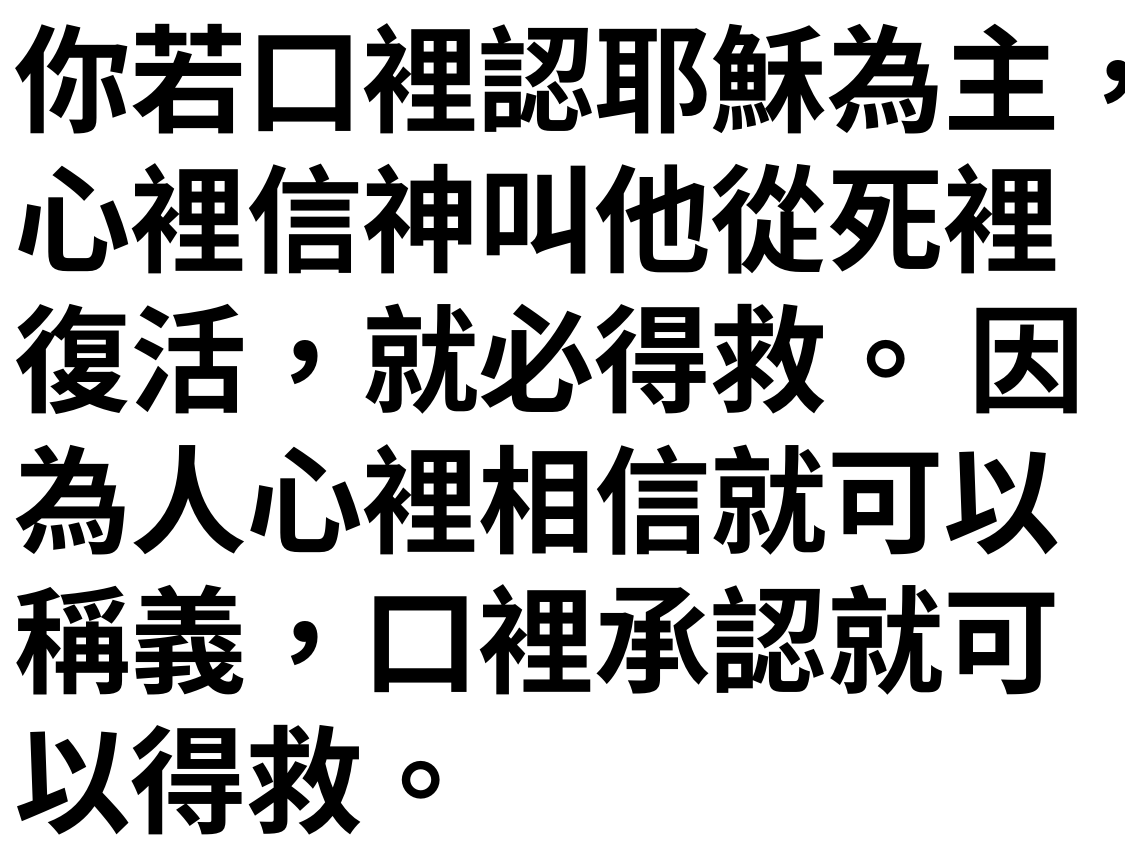

你若口裡認耶穌為主，心裡信神叫他從死裡復活，就必得救。 因為人心裡相信就可以稱義，口裡承認就可以得救。